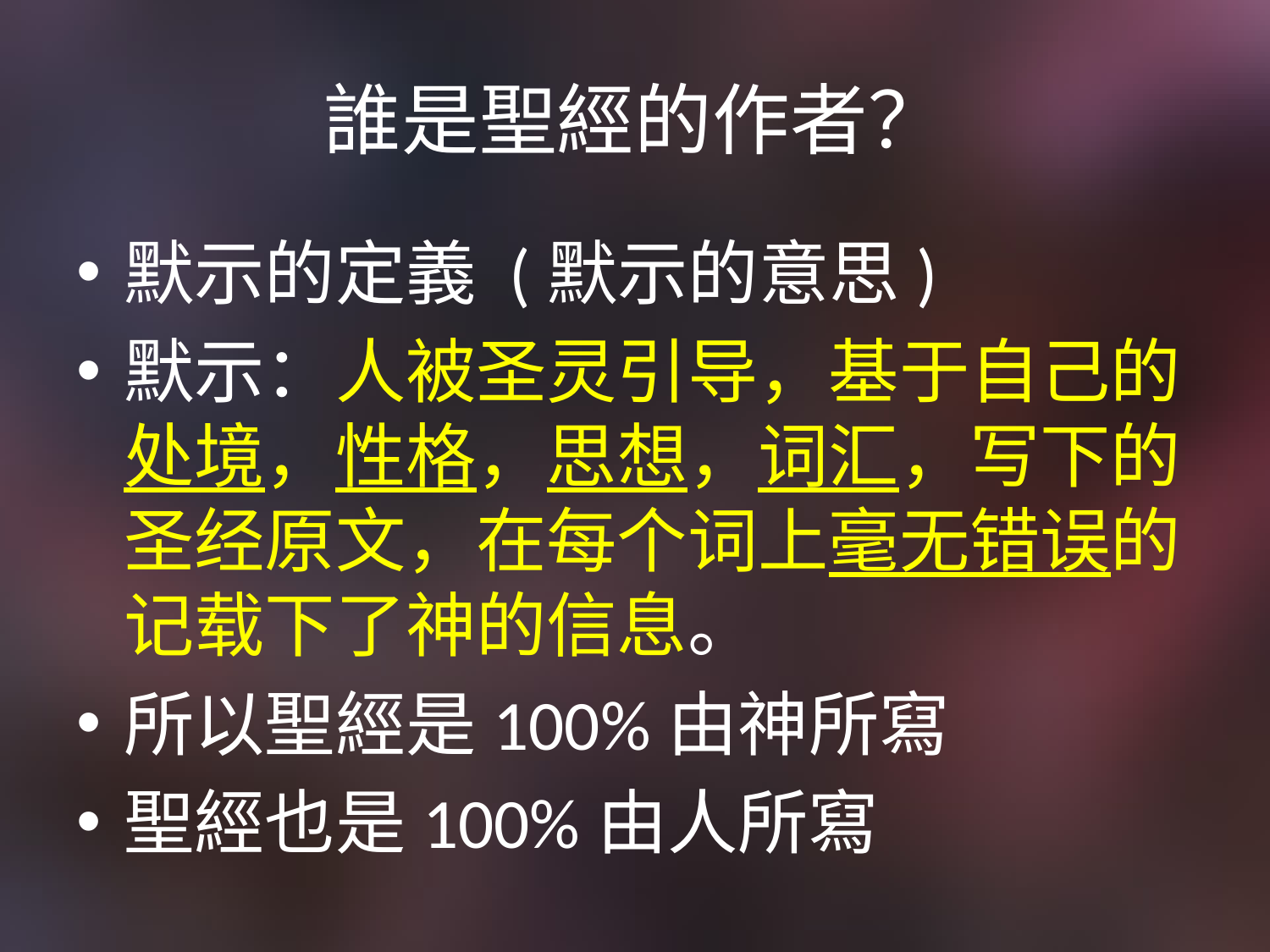

# 誰是聖經的作者？
默示的定義 (默示的意思)
默示：人被圣灵引导，基于自己的处境，性格，思想，词汇，写下的圣经原文，在每个词上毫无错误的记载下了神的信息。
所以聖經是100%由神所寫
聖經也是100%由人所寫